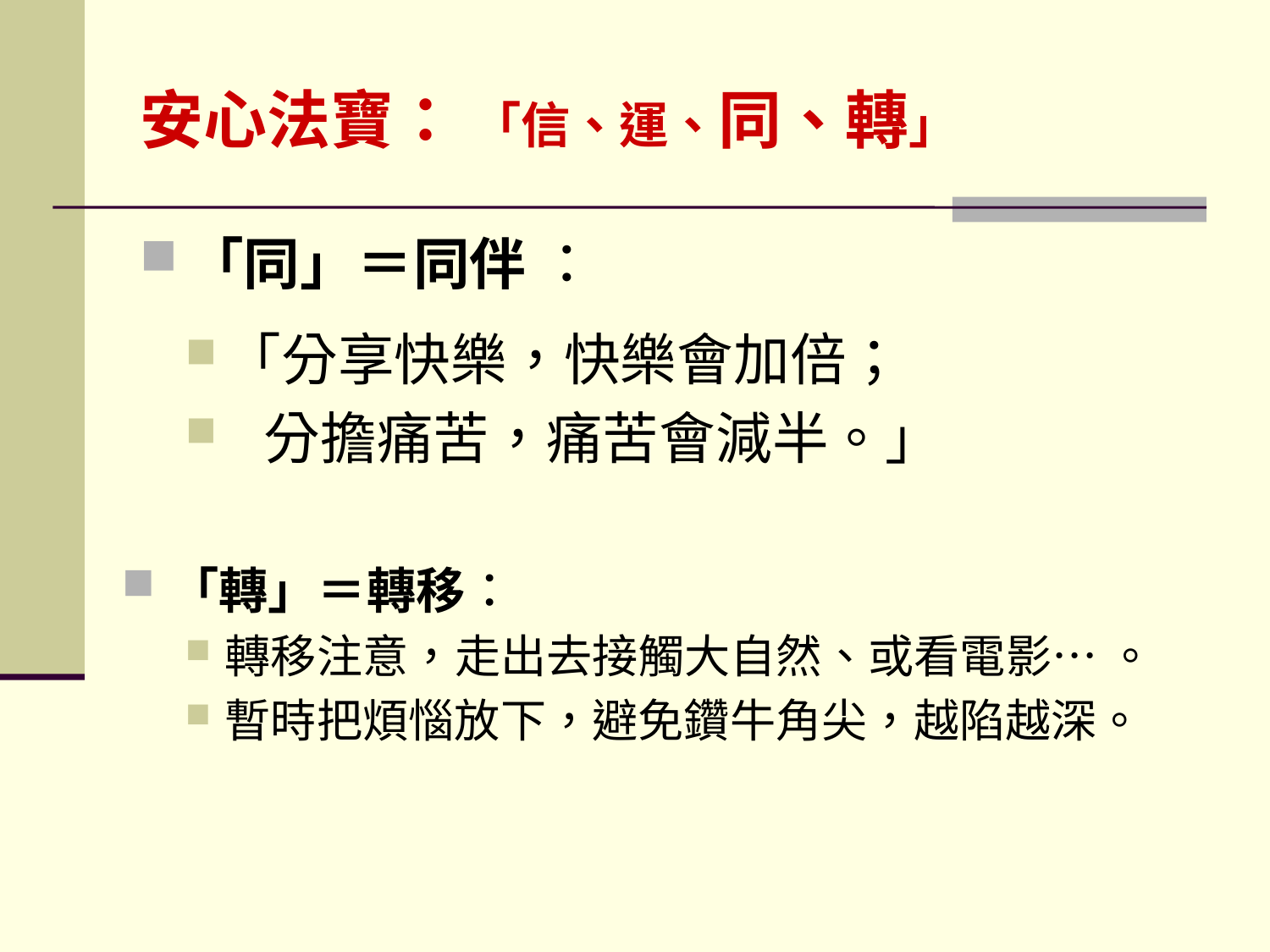

# 安心法寶： 「信、運、同、轉」
「同」＝同伴 ：
「分享快樂，快樂會加倍；
  分擔痛苦，痛苦會減半。」

「轉」＝轉移：
轉移注意，走出去接觸大自然、或看電影… 。
暫時把煩惱放下，避免鑽牛角尖，越陷越深。